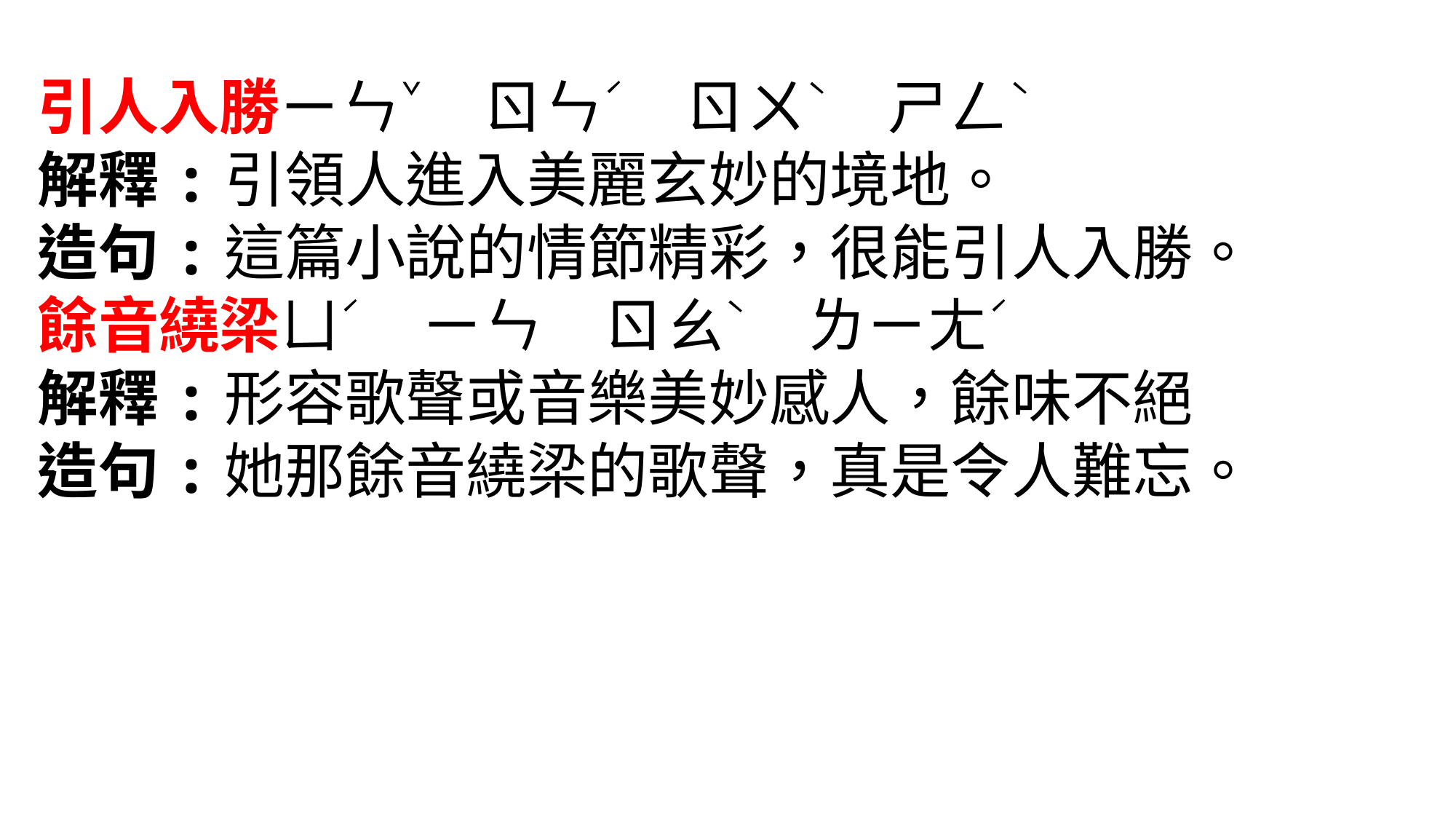

引人入勝ㄧㄣˇ　ㄖㄣˊ　ㄖㄨˋ　ㄕㄥˋ
解釋:引領人進入美麗玄妙的境地。
造句:這篇小說的情節精彩，很能引人入勝。
餘音繞梁ㄩˊ　ㄧㄣ　ㄖㄠˋ　ㄌㄧㄤˊ
解釋:形容歌聲或音樂美妙感人，餘味不絕
造句:她那餘音繞梁的歌聲，真是令人難忘。